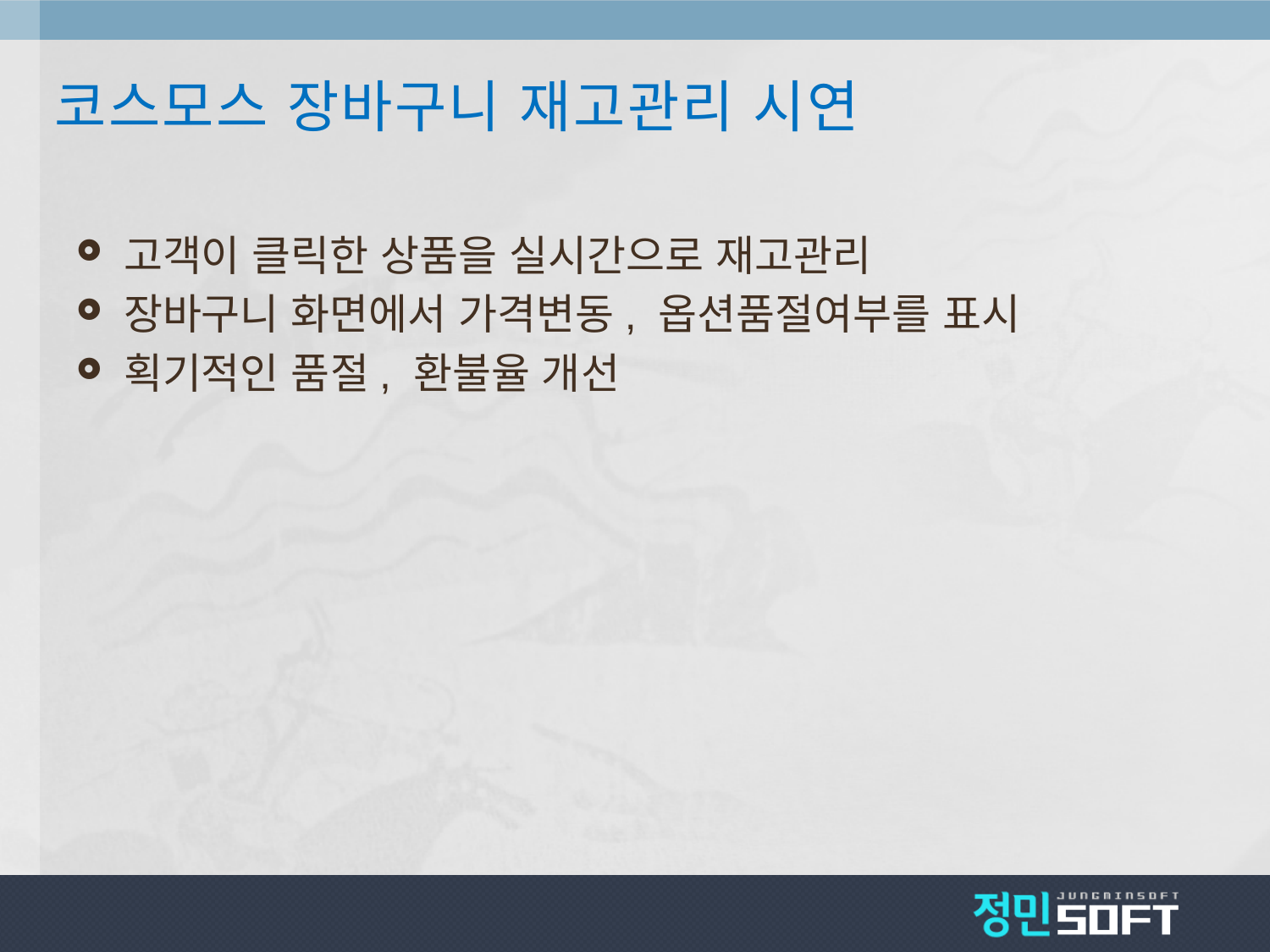

# 코스모스 장바구니 재고관리 시연
고객이 클릭한 상품을 실시간으로 재고관리
장바구니 화면에서 가격변동, 옵션품절여부를 표시
획기적인 품절, 환불율 개선